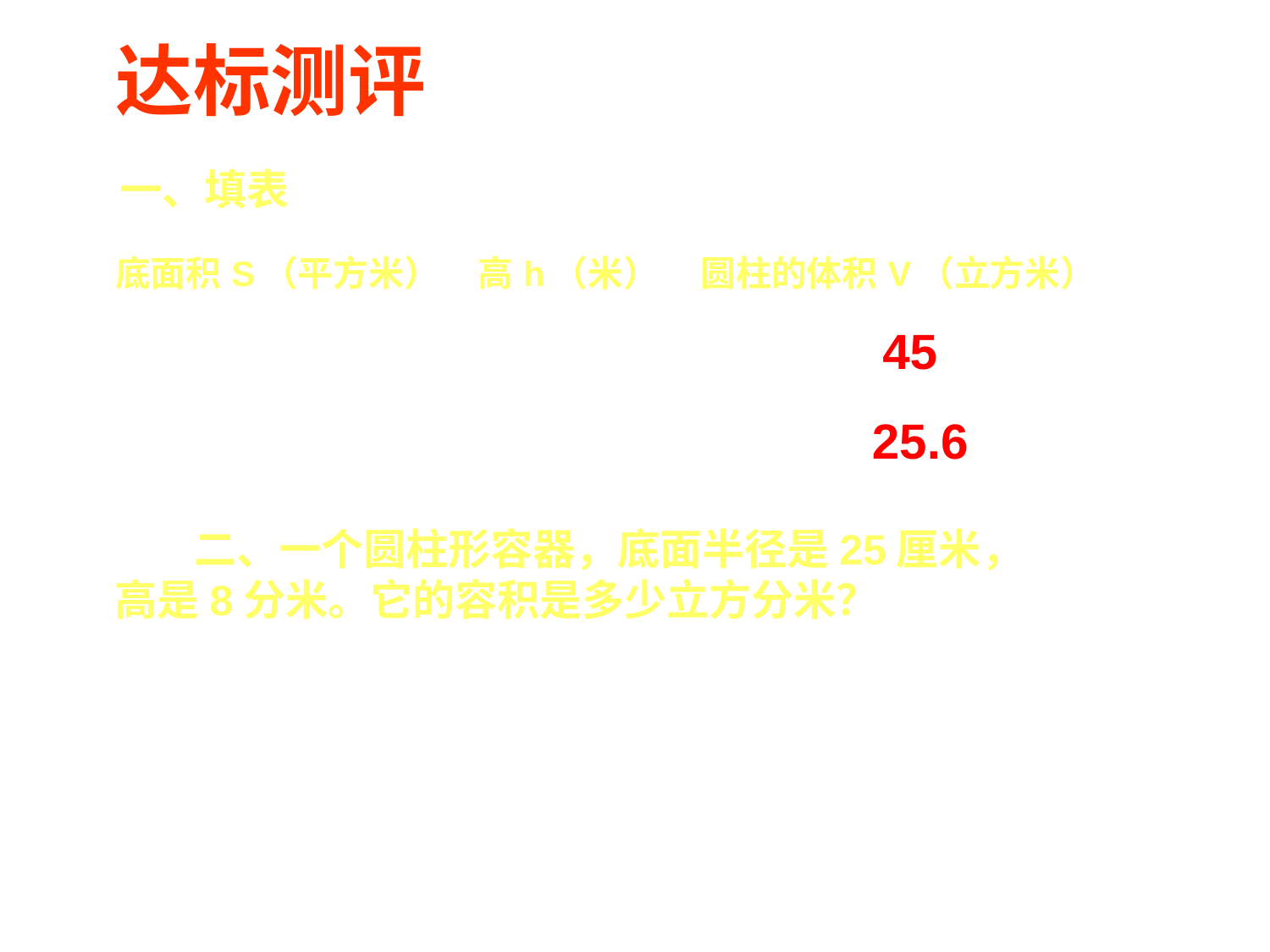

# 达标测评
　一、填表
| 底面积S（平方米） | 高h（米） | 圆柱的体积V（立方米） |
| --- | --- | --- |
| 15 | 3 |  |
| 6.4 | 4 |  |
45

25.6

　　　二、一个圆柱形容器，底面半径是25厘米，高是8分米。它的容积是多少立方分米？
　　　25厘米=2.5分米
　　　3.14×2.5²×8
　　=3.14×6.25×8
　　=157（立方分米）